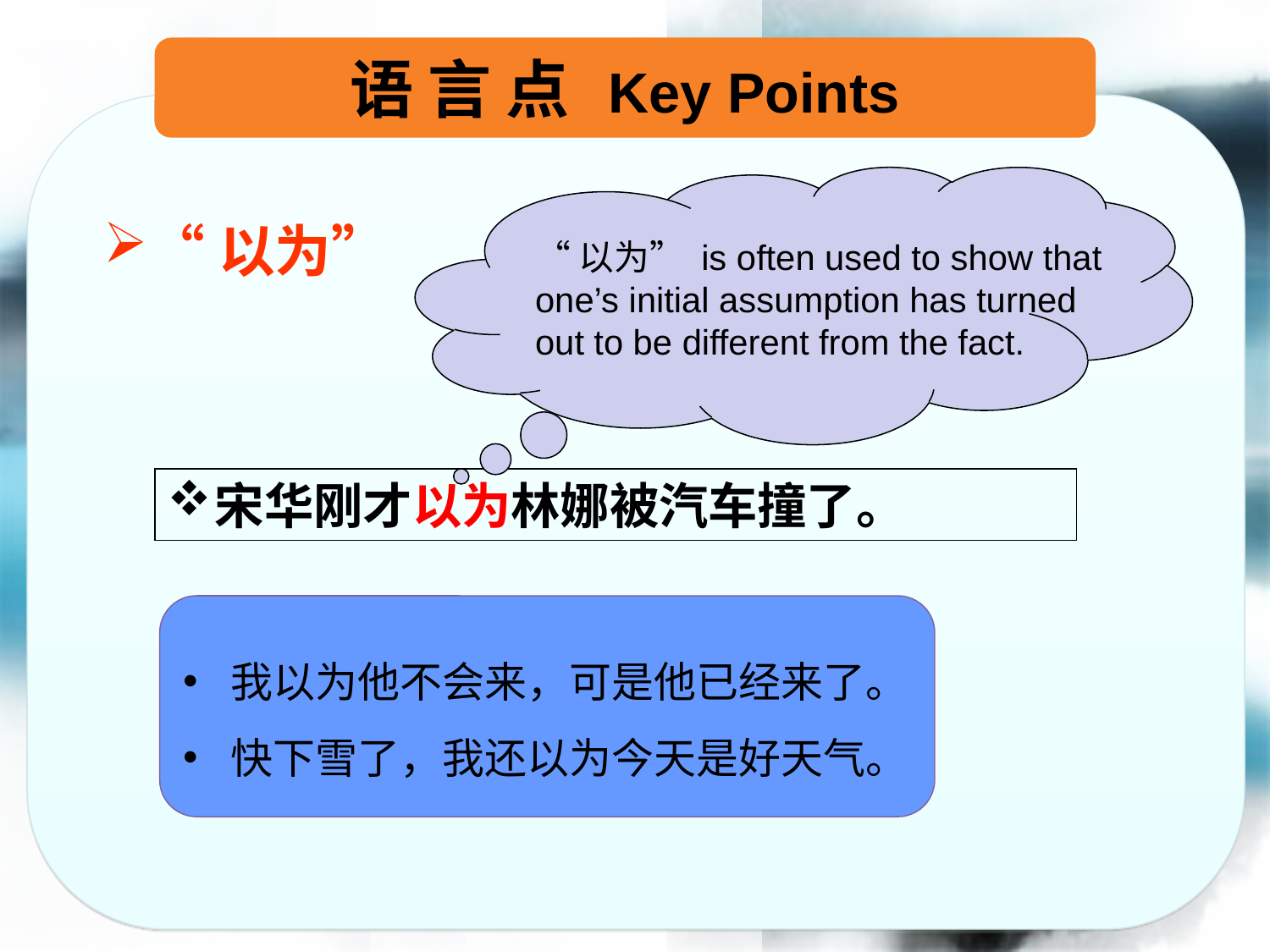

语 言 点  Key Points

“以为” is often used to show that
one’s initial assumption has turned
out to be different from the fact.
“以为”
宋华刚才以为林娜被汽车撞了。
我以为他不会来，可是他已经来了。
快下雪了，我还以为今天是好天气。